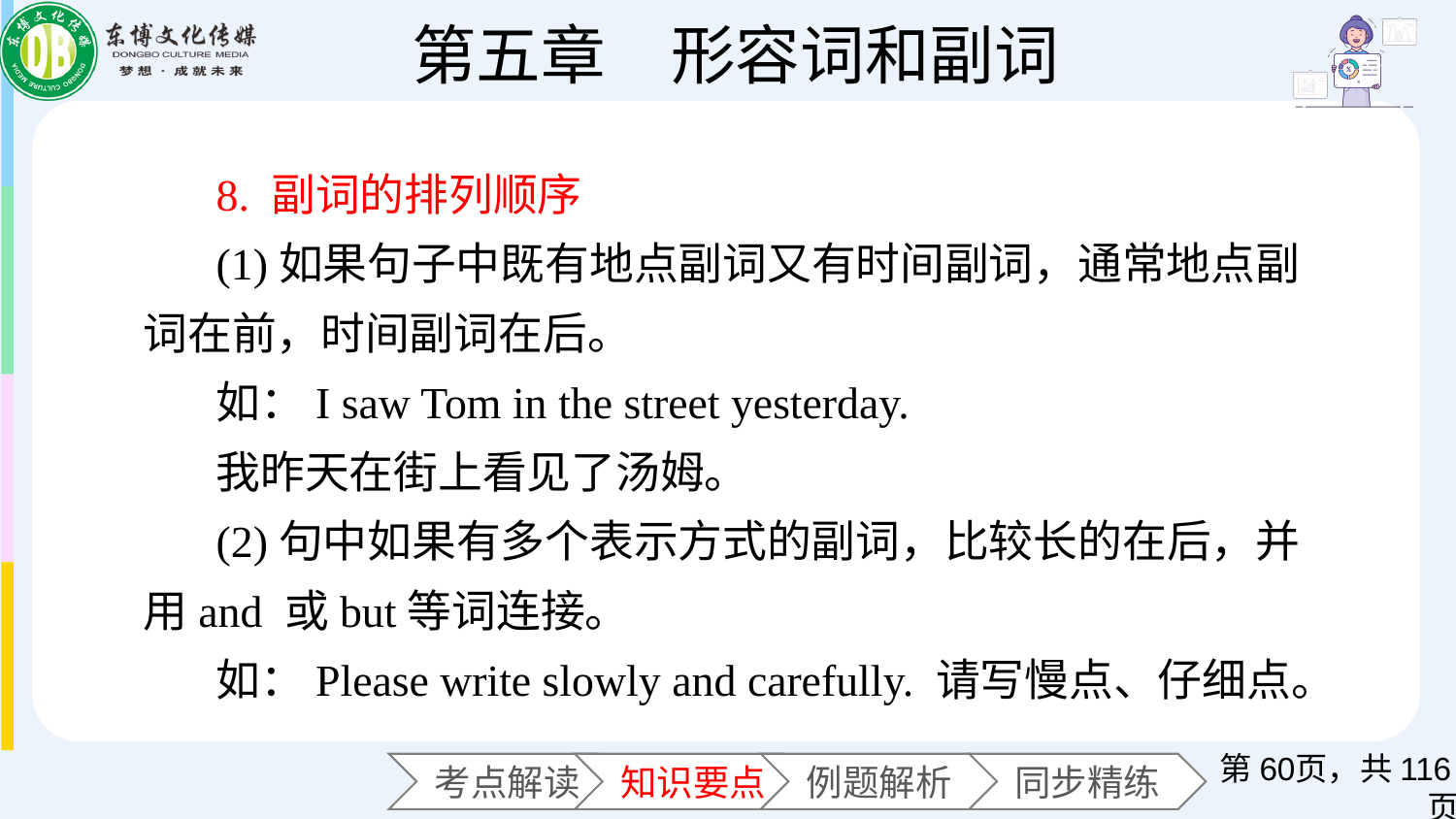

8. 副词的排列顺序
(1)如果句子中既有地点副词又有时间副词，通常地点副词在前，时间副词在后。
如：I saw Tom in the street yesterday.
我昨天在街上看见了汤姆。
(2)句中如果有多个表示方式的副词，比较长的在后，并用and 或but等词连接。
如：Please write slowly and carefully. 请写慢点、仔细点。
第60页，共116页